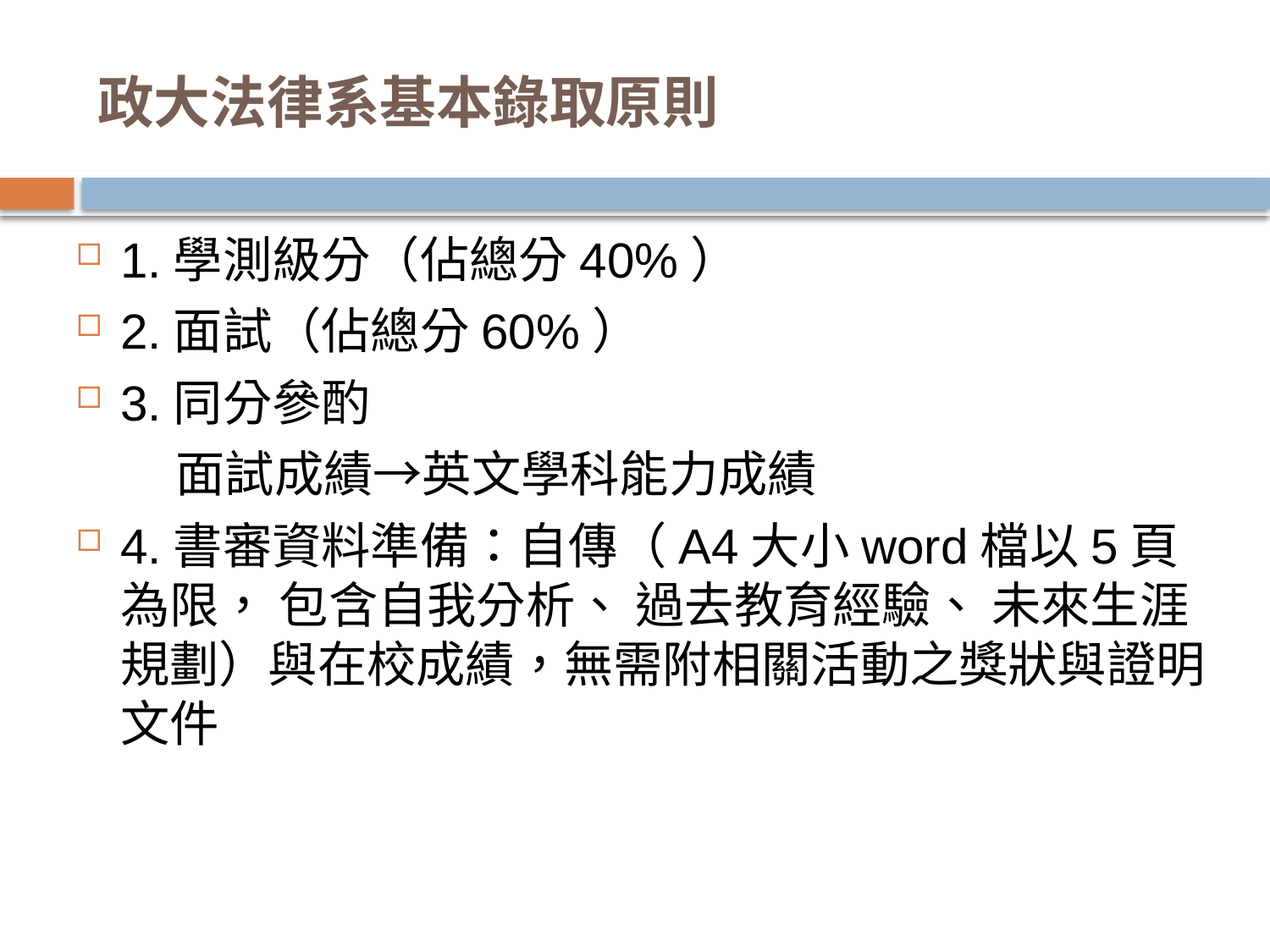

# 政大法律系基本錄取原則
1.學測級分（佔總分40%）
2.面試（佔總分60%）
3.同分參酌
        面試成績→英文學科能力成績
4.書審資料準備：自傳（A4大小word檔以5頁為限， 包含自我分析、 過去教育經驗、 未來生涯規劃）與在校成績，無需附相關活動之獎狀與證明文件